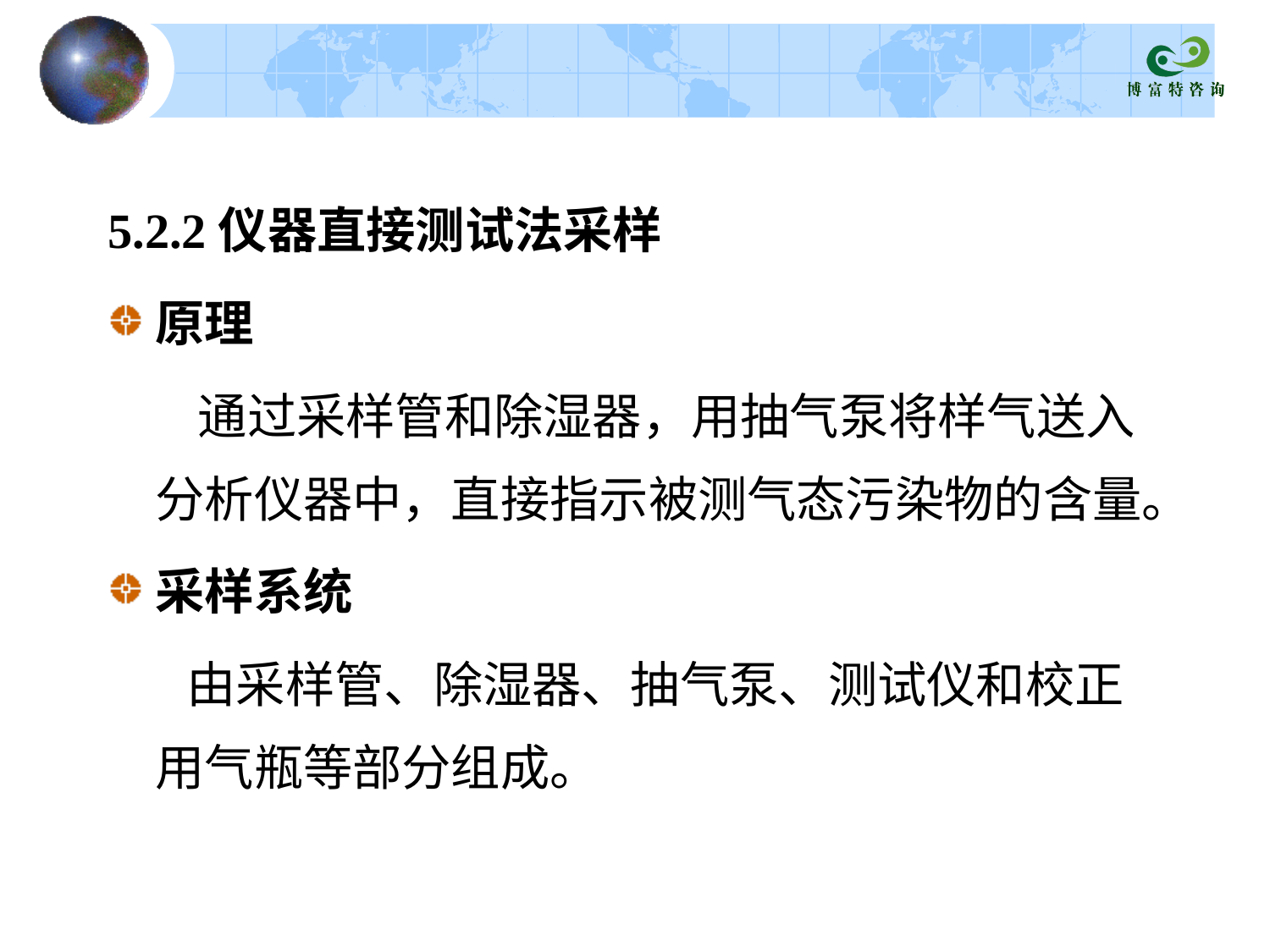

5.2.2仪器直接测试法采样
原理
       通过采样管和除湿器，用抽气泵将样气送入分析仪器中，直接指示被测气态污染物的含量。
采样系统
      由采样管、除湿器、抽气泵、测试仪和校正用气瓶等部分组成。